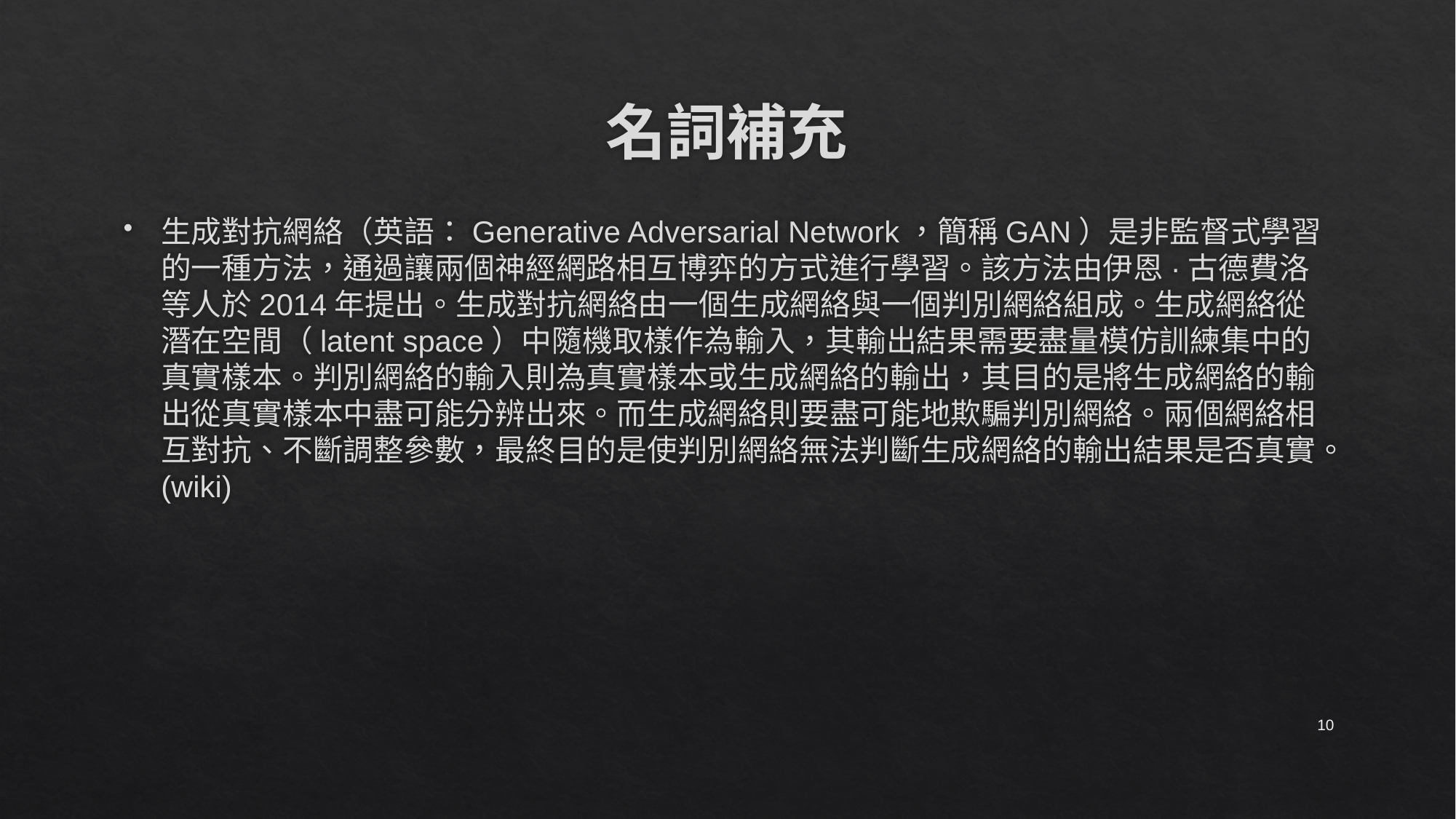

# 名詞補充
生成對抗網絡（英語：Generative Adversarial Network，簡稱GAN）是非監督式學習的一種方法，通過讓兩個神經網路相互博弈的方式進行學習。該方法由伊恩·古德費洛等人於2014年提出。生成對抗網絡由一個生成網絡與一個判別網絡組成。生成網絡從潛在空間（latent space）中隨機取樣作為輸入，其輸出結果需要盡量模仿訓練集中的真實樣本。判別網絡的輸入則為真實樣本或生成網絡的輸出，其目的是將生成網絡的輸出從真實樣本中盡可能分辨出來。而生成網絡則要盡可能地欺騙判別網絡。兩個網絡相互對抗、不斷調整參數，最終目的是使判別網絡無法判斷生成網絡的輸出結果是否真實。(wiki)
10